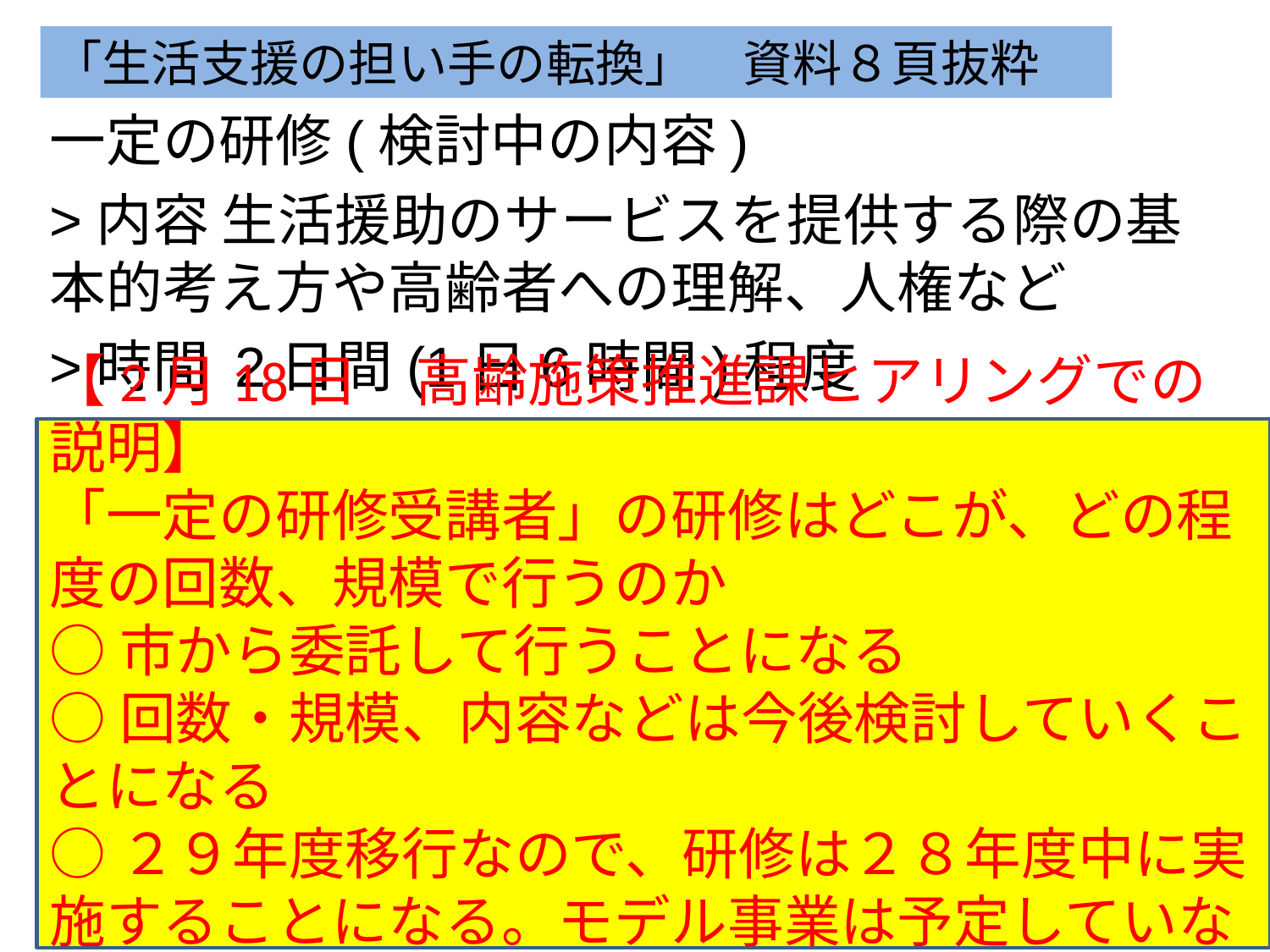

「生活支援の担い手の転換」　資料８頁抜粋
一定の研修(検討中の内容)
>内容 生活援助のサービスを提供する際の基本的考え方や高齢者への理解、人権など
>時間 2日間(1日6時間)程度
【2月18日　高齢施策推進課ヒアリングでの説明】
「一定の研修受講者」の研修はどこが、どの程度の回数、規模で行うのか
○市から委託して行うことになる
○回数・規模、内容などは今後検討していくことになる
○２９年度移行なので、研修は２８年度中に実施することになる。モデル事業は予定していない